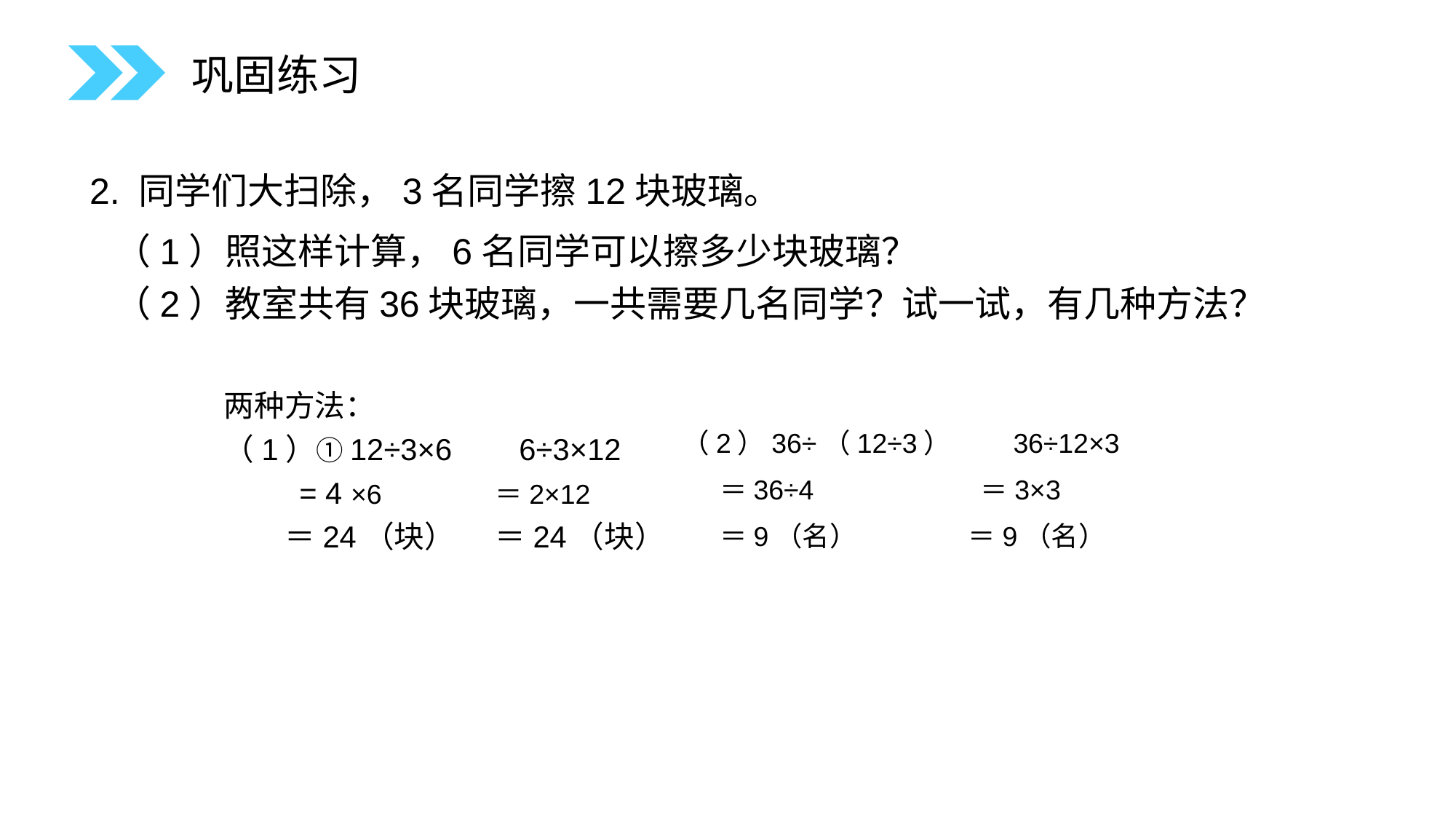

巩固练习
2. 同学们大扫除，3名同学擦12块玻璃。
  （1）照这样计算，6名同学可以擦多少块玻璃？
  （2）教室共有36块玻璃，一共需要几名同学？试一试，有几种方法？
两种方法：
（1）①12÷3×6        6÷3×12
         = 4 ×6              ＝2×12
        ＝24（块）      ＝24（块）
（2）36÷（12÷3）         36÷12×3
     ＝36÷4                     ＝3×3
     ＝9（名）                  ＝9（名）